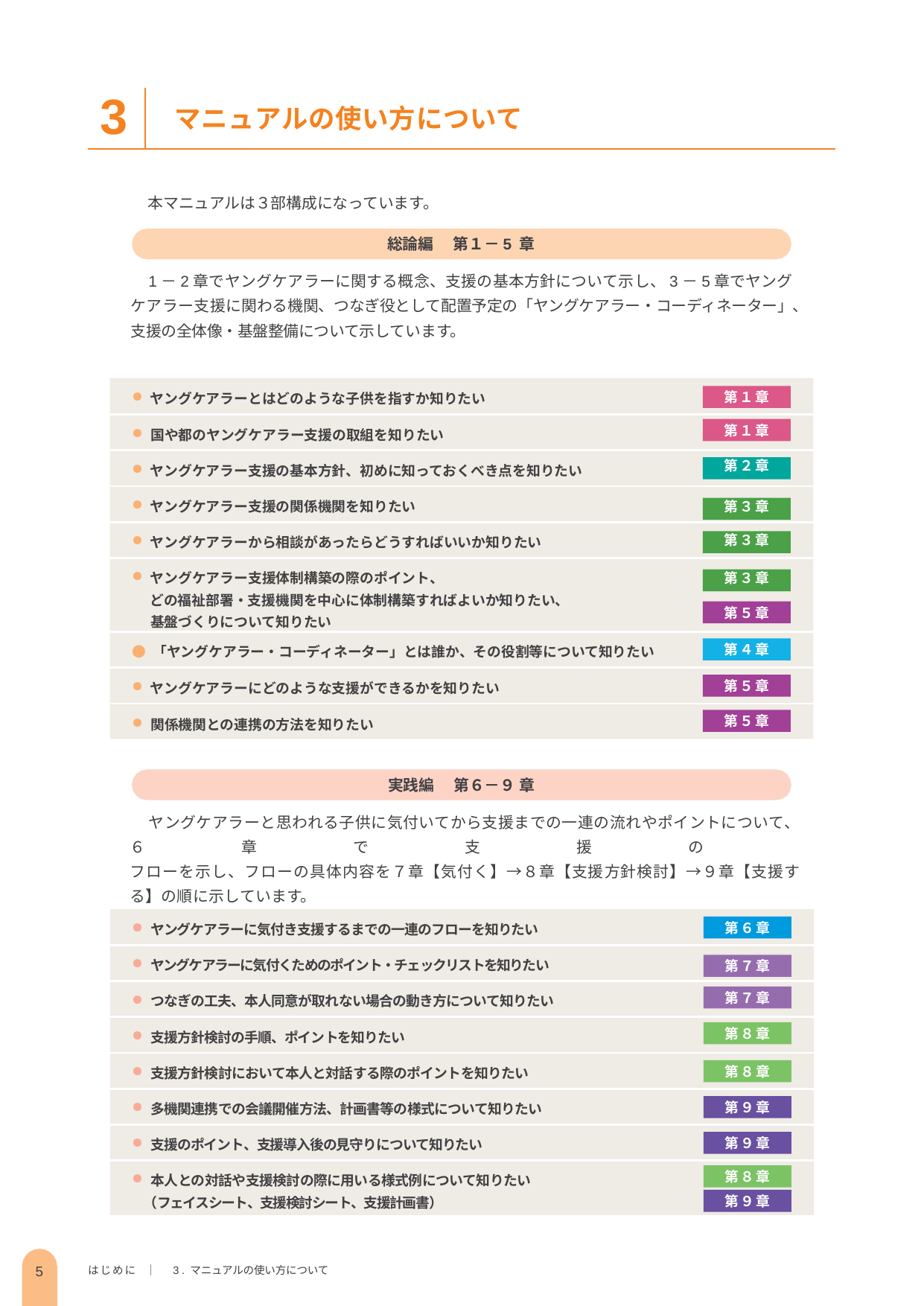

3

マニュアルの使い方について
本マニュアルは３部構成になっています。

総論編	第１－5 章

1－2章でヤングケアラーに関する概念、支援の基本方針について示し、3－5章でヤングケアラー支援に関わる機関、つなぎ役として配置予定の「ヤングケアラー・コーディネーター」、支援の全体像・基盤整備について示しています。

| ヤングケアラーとはどのような子供を指すか知りたい |
| --- |
| 国や都のヤングケアラー支援の取組を知りたい |
| ヤングケアラー支援の基本方針、初めに知っておくべき点を知りたい |
| ヤングケアラー支援の関係機関を知りたい |
| ヤングケアラーから相談があったらどうすればいいか知りたい |
| ヤングケアラー支援体制構築の際のポイント、 どの福祉部署・支援機関を中心に体制構築すればよいか知りたい、 基盤づくりについて知りたい |
| ● 「ヤングケアラー・コーディネーター」とは誰か、その役割等について知りたい |
| ヤングケアラーにどのような支援ができるかを知りたい |
| 関係機関との連携の方法を知りたい |
第１章
第１章
第２章
第３章
第３章
第３章
第５章
第４章
第５章
第５章

実践編	第６－９ 章

ヤングケアラーと思われる子供に気付いてから支援までの一連の流れやポイントについて、６章で支援の
フローを示し、フローの具体内容を７章【気付く】→８章【支援方針検討】→９章【支援する】の順に示しています。
| ヤングケアラーに気付き支援するまでの一連のフローを知りたい |
| --- |
| ヤングケアラーに気付くためのポイント・チェックリストを知りたい |
| つなぎの工夫、本人同意が取れない場合の動き方について知りたい |
| 支援方針検討の手順、ポイントを知りたい |
| 支援方針検討において本人と対話する際のポイントを知りたい |
| 多機関連携での会議開催方法、計画書等の様式について知りたい |
| 支援のポイント、支援導入後の見守りについて知りたい |
| 本人との対話や支援検討の際に用いる様式例について知りたい （フェイスシート、支援検討シート、支援計画書） |
第６章
第７章
第７章
第８章
第８章
第９章
第９章
第８章
第９章

5
はじめに  ｜  3 . マニュアルの使い方について